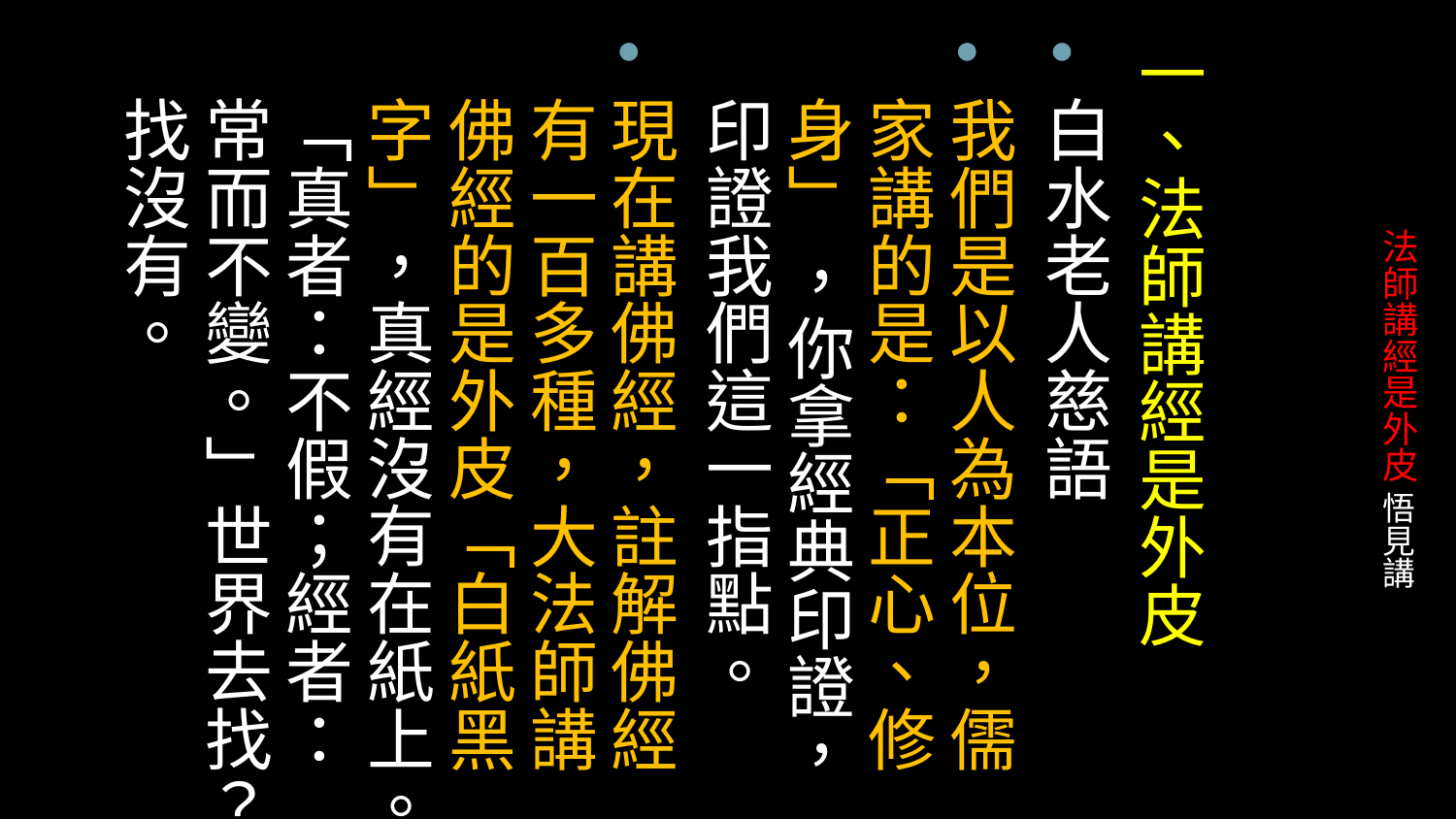

一、法師講經是外皮
白水老人慈語
我們是以人為本位，儒家講的是：「正心、修身」 ，你拿經典印證，印證我們這一指點。
現在講佛經，註解佛經有一百多種，大法師講佛經的是外皮「白紙黑字」，真經沒有在紙上。「真者：不假；經者：常而不變。」世界去找？找沒有。

# 法師講經是外皮 悟見講